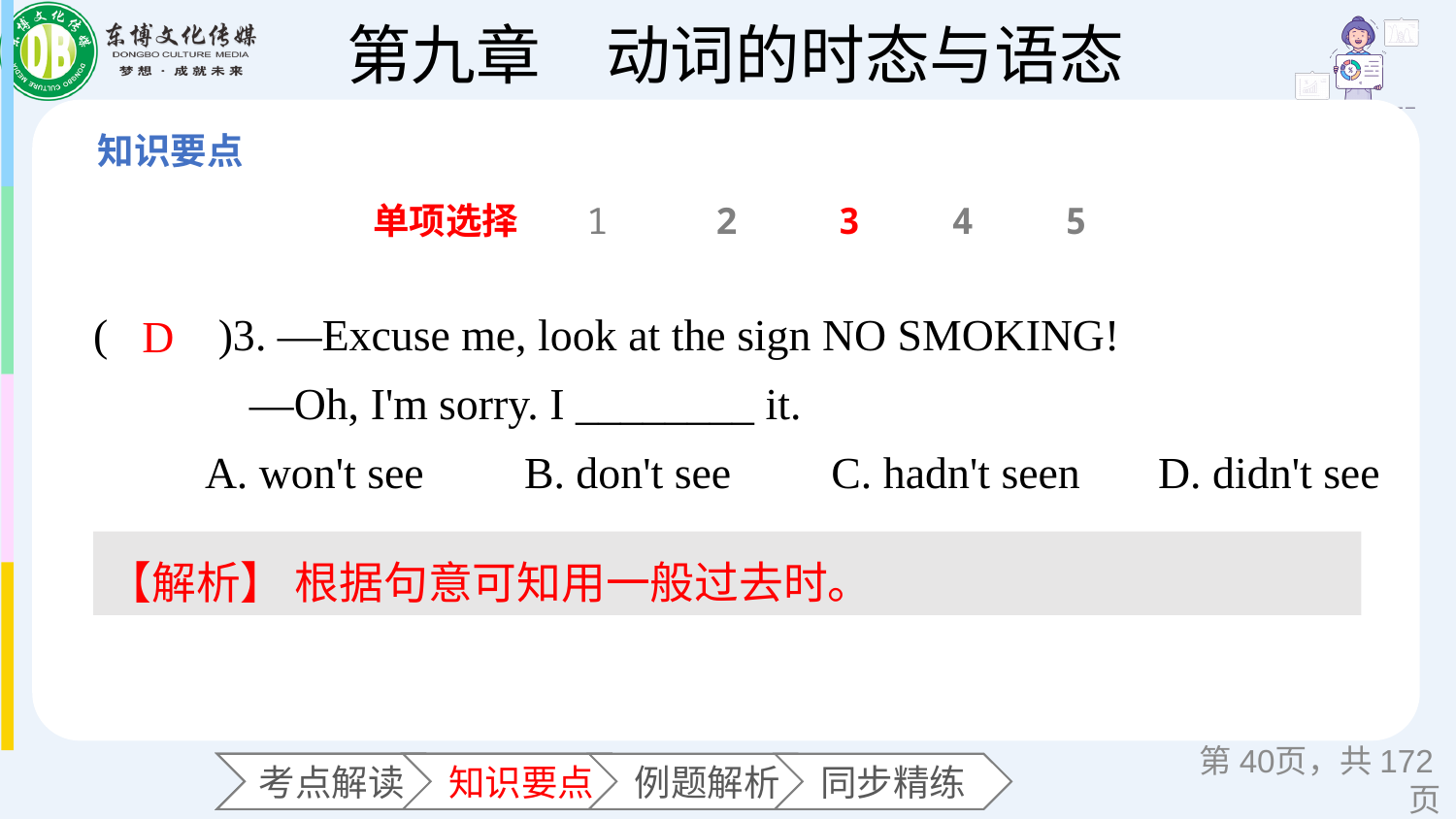

单项选择
1
2
3
4
5
(　　)3. —Excuse me, look at the sign NO SMOKING!
              —Oh, I'm sorry. I ________ it.
          A. won't see         B. don't see         C. hadn't seen       D. didn't see
D
【解析】 根据句意可知用一般过去时。
第40页，共172页